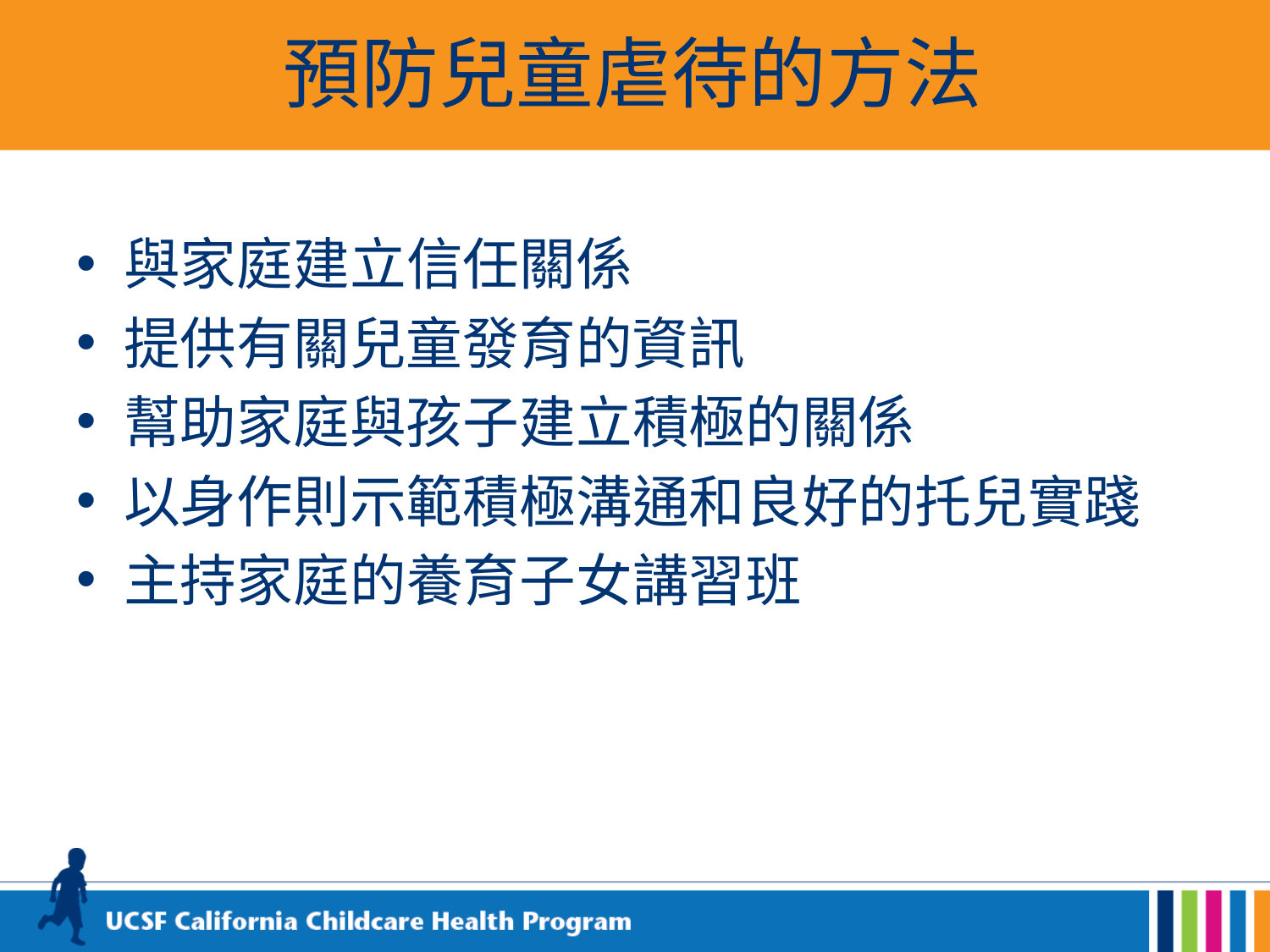

# 預防兒童虐待的方法
與家庭建立信任關係
提供有關兒童發育的資訊
幫助家庭與孩子建立積極的關係
以身作則示範積極溝通和良好的托兒實踐
主持家庭的養育子女講習班